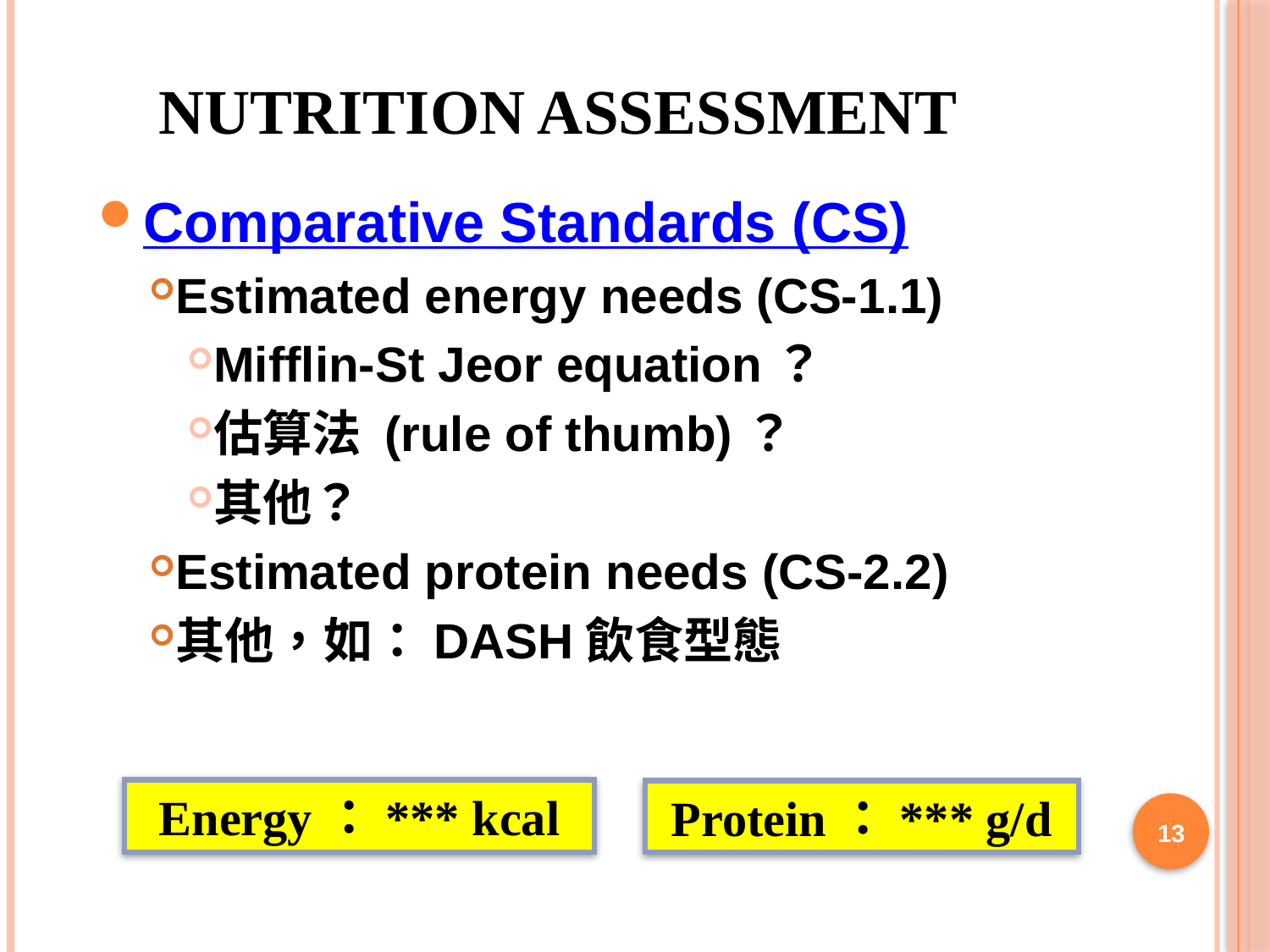

# Nutrition Assessment
Comparative Standards (CS)
Estimated energy needs (CS-1.1)
Mifflin-St Jeor equation？
估算法 (rule of thumb)？
其他？
Estimated protein needs (CS-2.2)
其他，如：DASH飲食型態

Energy：*** kcal
Protein：*** g/d
13